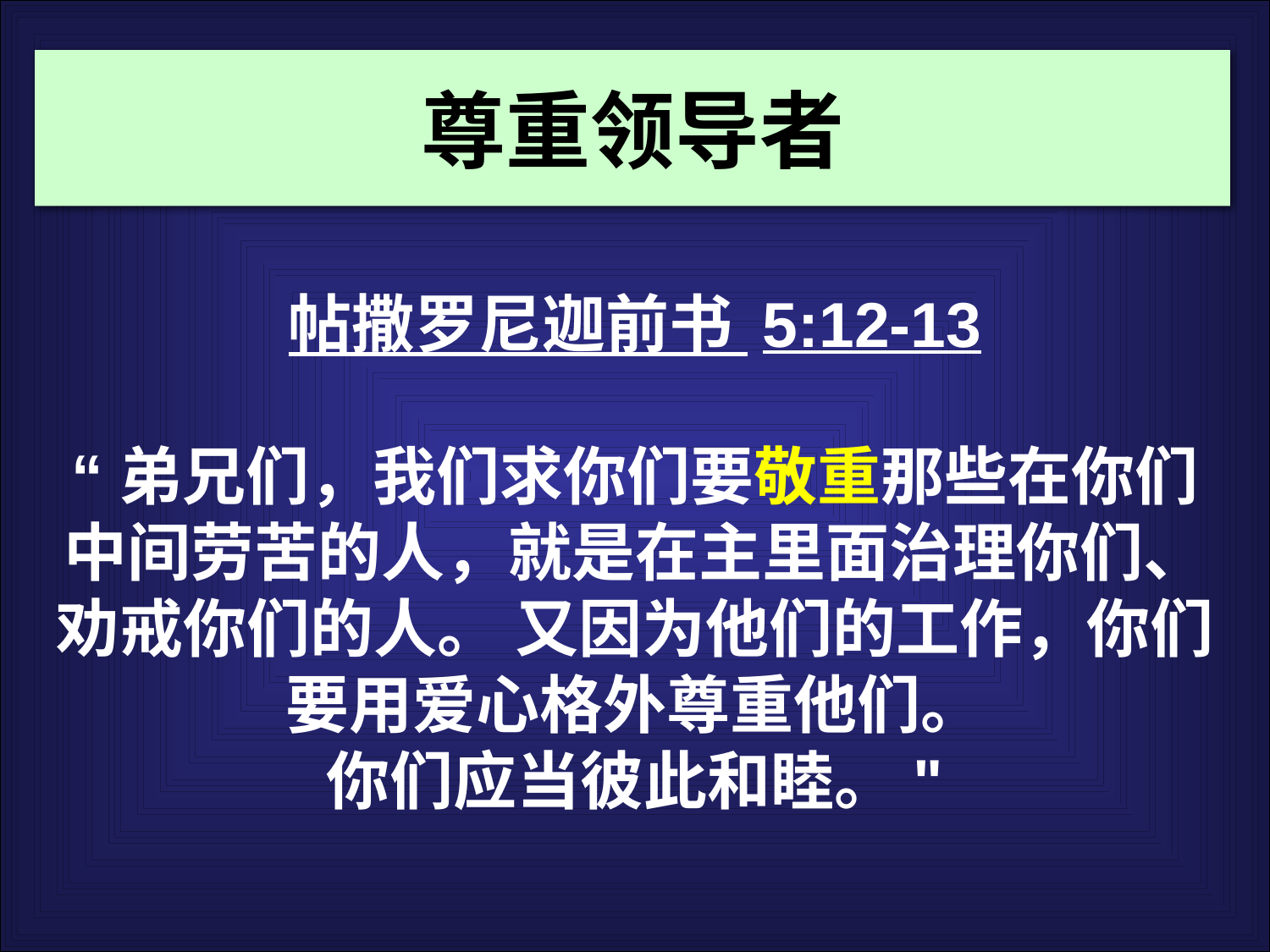

尊重领导者
帖撒罗尼迦前书 5:12-13
“弟兄们，我们求你们要敬重那些在你们中间劳苦的人，就是在主里面治理你们、劝戒你们的人。 又因为他们的工作，你们要用爱心格外尊重他们。
你们应当彼此和睦。"